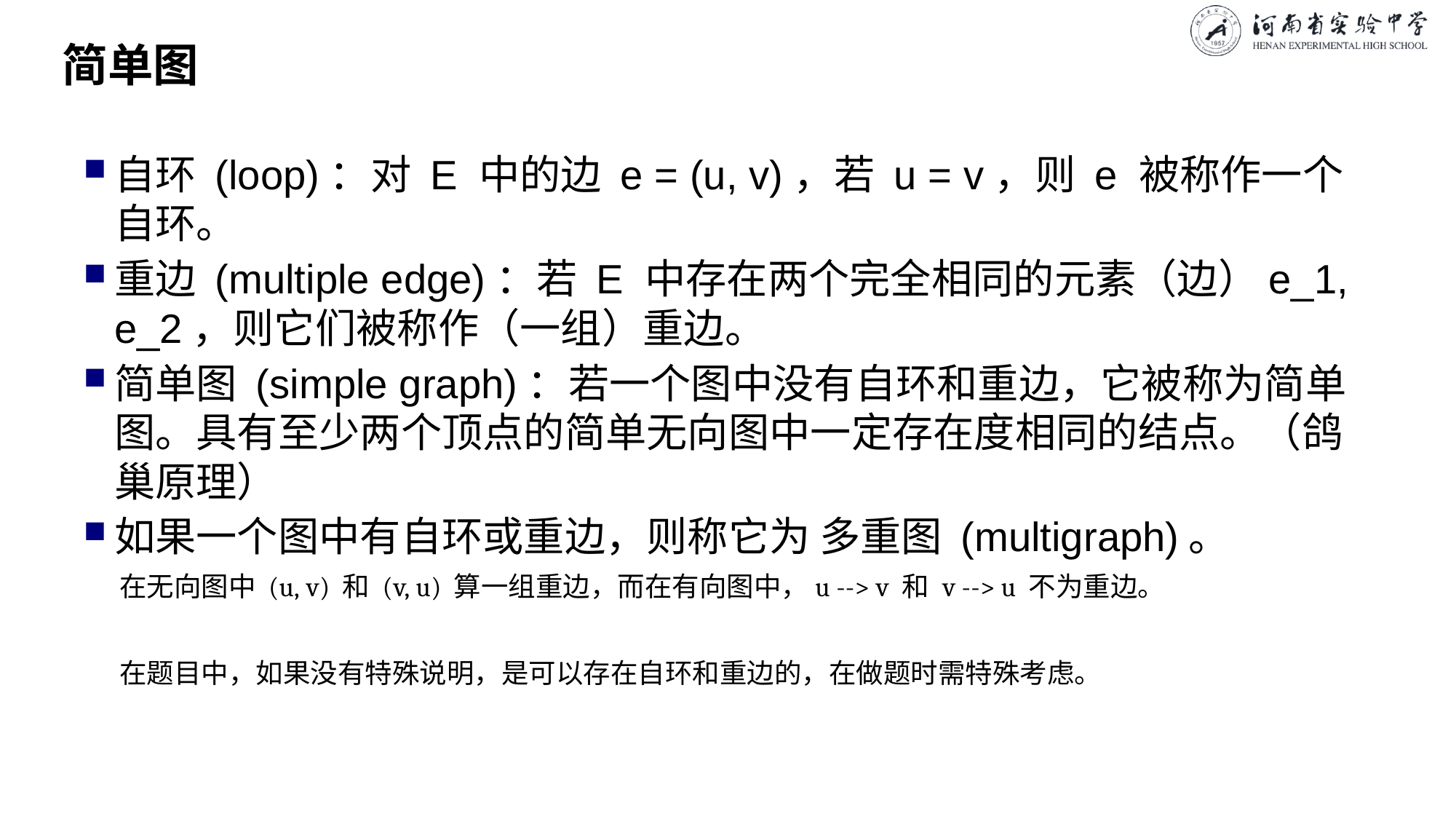

# 简单图
自环 (loop)：对 E 中的边 e = (u, v)，若 u = v，则 e 被称作一个自环。
重边 (multiple edge)：若 E 中存在两个完全相同的元素（边）e_1, e_2，则它们被称作（一组）重边。
简单图 (simple graph)：若一个图中没有自环和重边，它被称为简单图。具有至少两个顶点的简单无向图中一定存在度相同的结点。（鸽巢原理）
如果一个图中有自环或重边，则称它为 多重图 (multigraph)。
在无向图中 (u, v) 和 (v, u) 算一组重边，而在有向图中，u --> v 和 v --> u 不为重边。
在题目中，如果没有特殊说明，是可以存在自环和重边的，在做题时需特殊考虑。